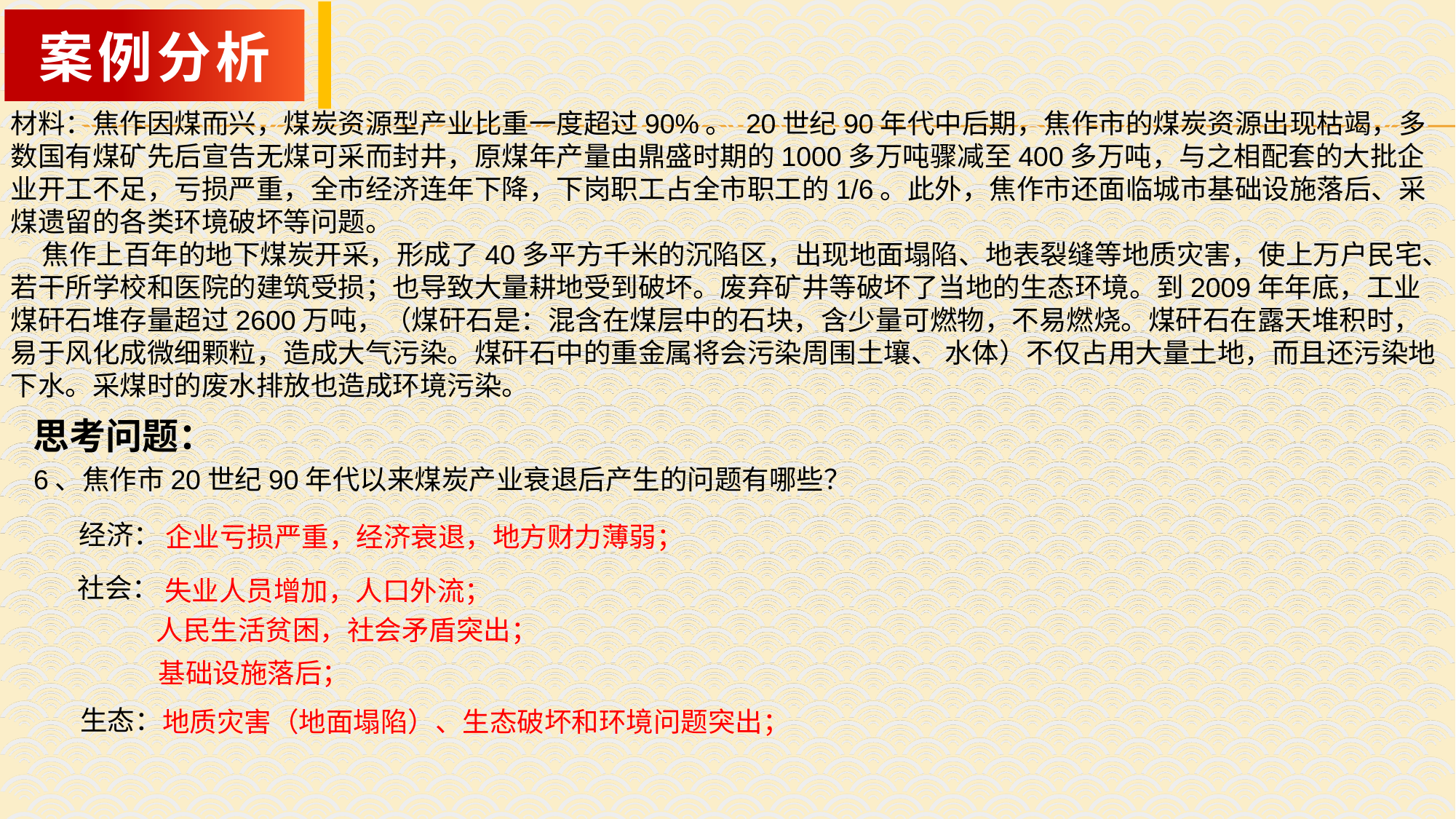

案例分析
材料：焦作因煤而兴，煤炭资源型产业比重一度超过90%。 20世纪90年代中后期，焦作市的煤炭资源出现枯竭，多数国有煤矿先后宣告无煤可采而封井，原煤年产量由鼎盛时期的1000多万吨骤减至400多万吨，与之相配套的大批企业开工不足，亏损严重，全市经济连年下降，下岗职工占全市职工的1/6。此外，焦作市还面临城市基础设施落后、采煤遗留的各类环境破坏等问题。
    焦作上百年的地下煤炭开采，形成了40多平方千米的沉陷区，出现地面塌陷、地表裂缝等地质灾害，使上万户民宅、若干所学校和医院的建筑受损；也导致大量耕地受到破坏。废弃矿井等破坏了当地的生态环境。到2009年年底，工业煤矸石堆存量超过2600万吨，（煤矸石是：混含在煤层中的石块，含少量可燃物，不易燃烧。煤矸石在露天堆积时，易于风化成微细颗粒，造成大气污染。煤矸石中的重金属将会污染周围土壤、 水体）不仅占用大量土地，而且还污染地下水。采煤时的废水排放也造成环境污染。
思考问题：
6、焦作市20世纪90年代以来煤炭产业衰退后产生的问题有哪些？
经济：
企业亏损严重，经济衰退，地方财力薄弱；
社会：
失业人员增加，人口外流；
人民生活贫困，社会矛盾突出；
基础设施落后；
 生态：
地质灾害（地面塌陷）、生态破坏和环境问题突出；